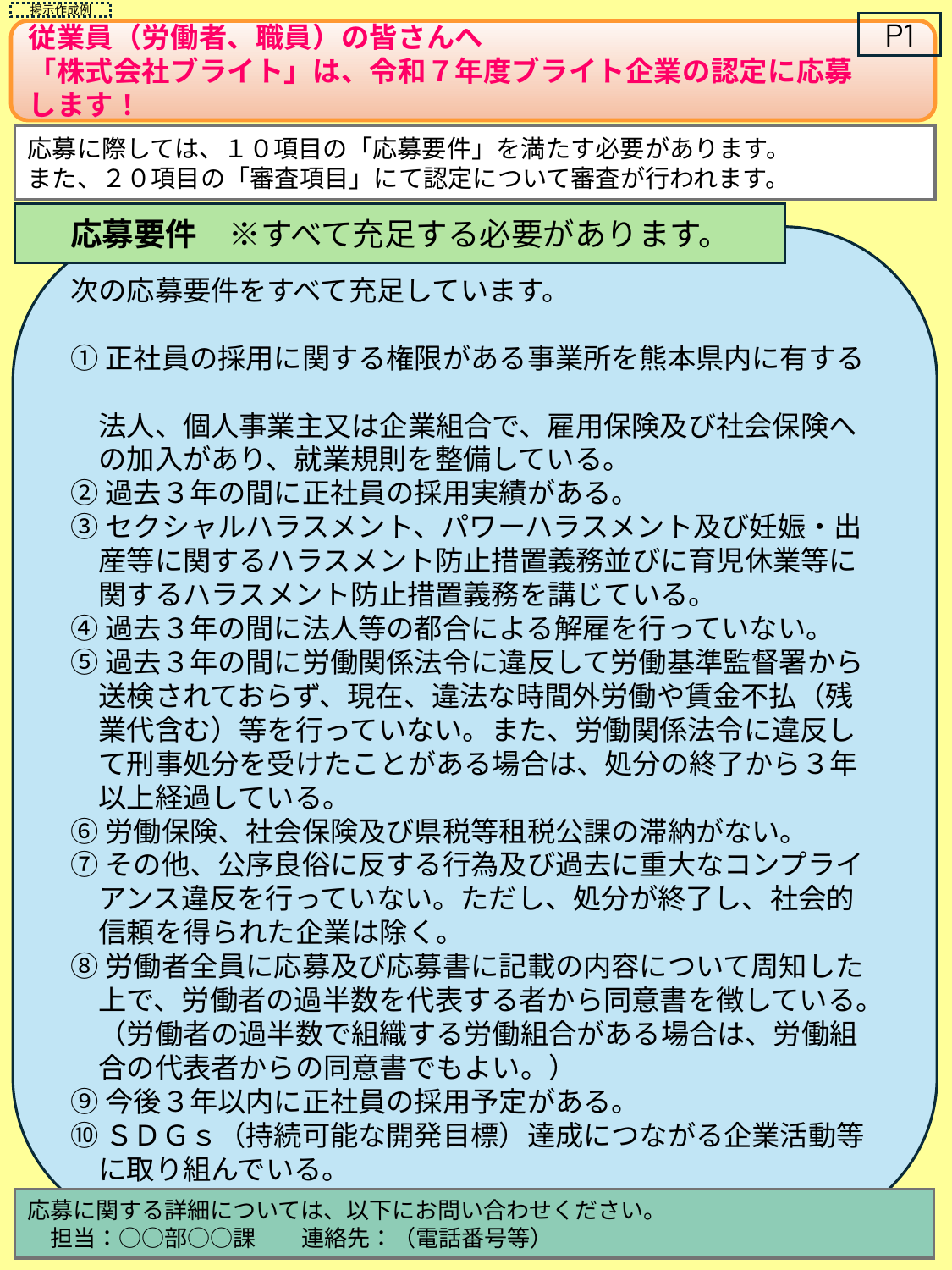

掲示作成例
P1
従業員（労働者、職員）の皆さんへ
「株式会社ブライト」は、令和７年度ブライト企業の認定に応募
します！
応募に際しては、１０項目の「応募要件」を満たす必要があります。
また、２０項目の「審査項目」にて認定について審査が行われます。
応募要件　※すべて充足する必要があります。
次の応募要件をすべて充足しています。

①正社員の採用に関する権限がある事業所を熊本県内に有する
　法人、個人事業主又は企業組合で、雇用保険及び社会保険へ
　の加入があり、就業規則を整備している。
②過去３年の間に正社員の採用実績がある。
③セクシャルハラスメント、パワーハラスメント及び妊娠・出
　産等に関するハラスメント防止措置義務並びに育児休業等に
　関するハラスメント防止措置義務を講じている。
④過去３年の間に法人等の都合による解雇を行っていない。
⑤過去３年の間に労働関係法令に違反して労働基準監督署から
　送検されておらず、現在、違法な時間外労働や賃金不払（残
　業代含む）等を行っていない。また、労働関係法令に違反し
　て刑事処分を受けたことがある場合は、処分の終了から３年
　以上経過している。
⑥労働保険、社会保険及び県税等租税公課の滞納がない。
⑦その他、公序良俗に反する行為及び過去に重大なコンプライ
　アンス違反を行っていない。ただし、処分が終了し、社会的
　信頼を得られた企業は除く。
⑧労働者全員に応募及び応募書に記載の内容について周知した
　上で、労働者の過半数を代表する者から同意書を徴している。
　（労働者の過半数で組織する労働組合がある場合は、労働組
　合の代表者からの同意書でもよい。）
⑨今後３年以内に正社員の採用予定がある。
⑩ＳＤＧｓ（持続可能な開発目標）達成につながる企業活動等
　に取り組んでいる。
応募に関する詳細については、以下にお問い合わせください。
　担当：○○部○○課　　連絡先：（電話番号等）